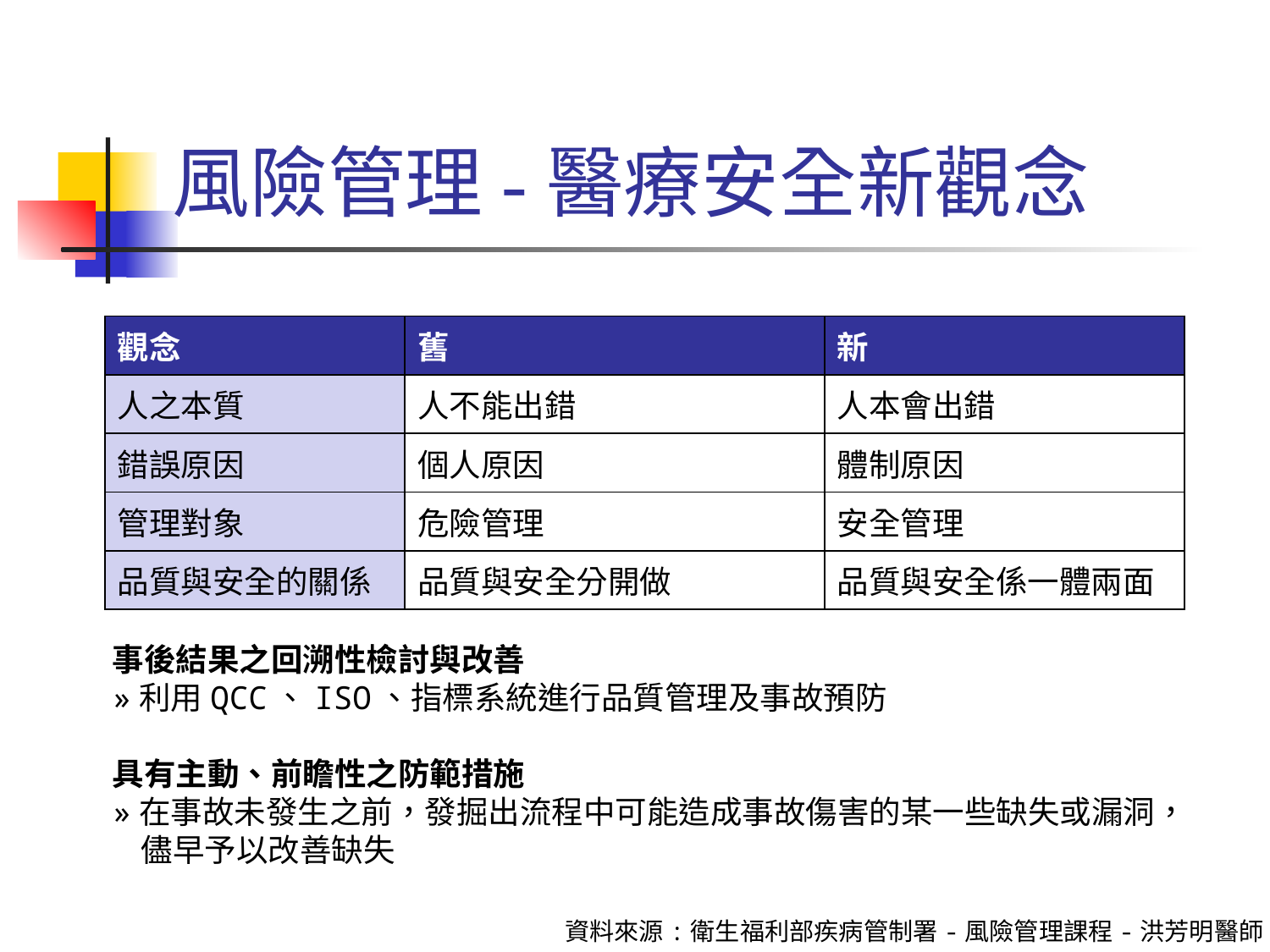

# 風險管理-醫療安全新觀念
| 觀念 | 舊 | 新 |
| --- | --- | --- |
| 人之本質 | 人不能出錯 | 人本會出錯 |
| 錯誤原因 | 個人原因 | 體制原因 |
| 管理對象 | 危險管理 | 安全管理 |
| 品質與安全的關係 | 品質與安全分開做 | 品質與安全係一體兩面 |
事後結果之回溯性檢討與改善
»利用QCC、ISO、指標系統進行品質管理及事故預防

具有主動、前瞻性之防範措施
»在事故未發生之前，發掘出流程中可能造成事故傷害的某一些缺失或漏洞，    儘早予以改善缺失
資料來源:衛生福利部疾病管制署-風險管理課程-洪芳明醫師